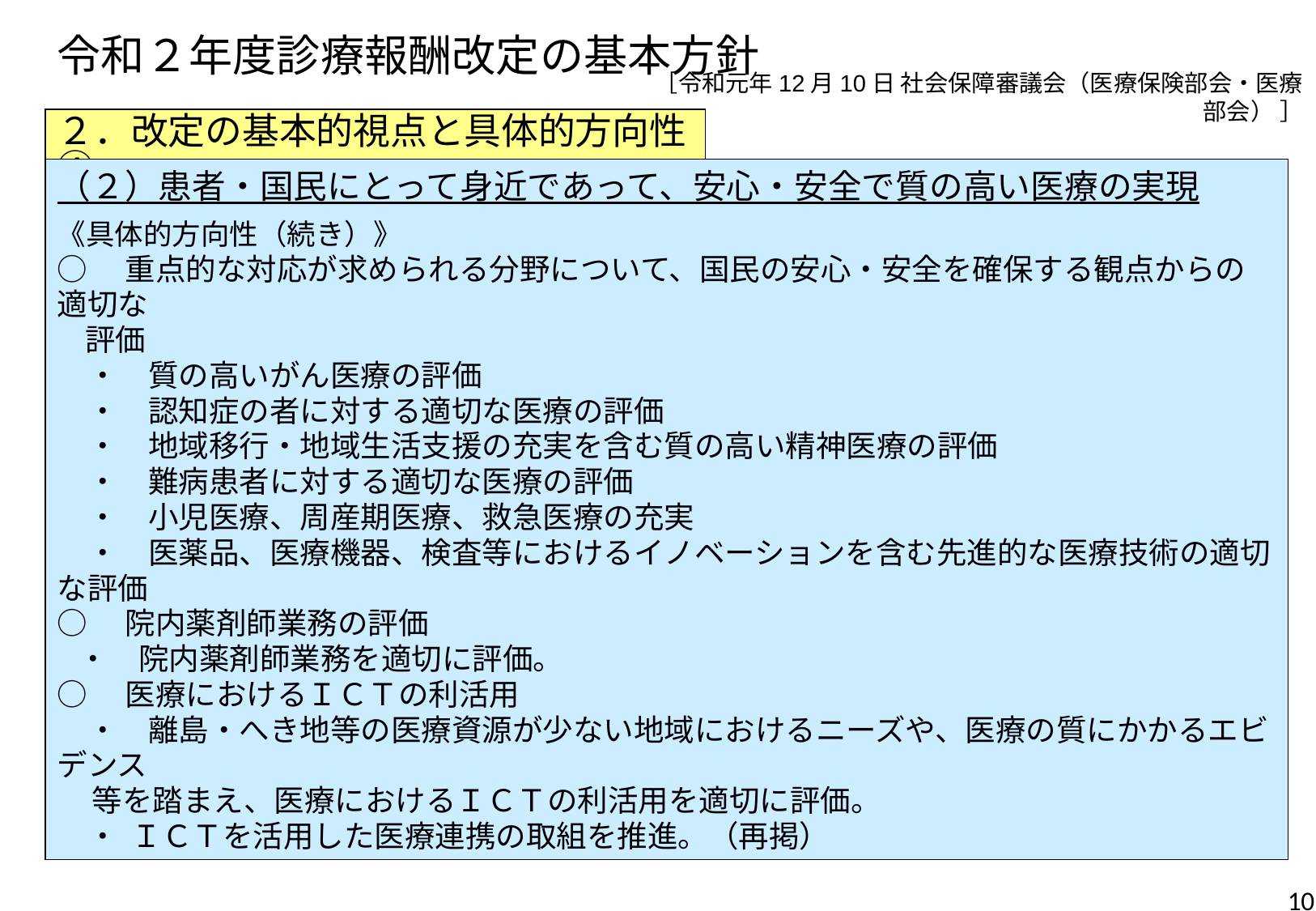

# 令和２年度診療報酬改定の基本方針
［令和元年12月10日 社会保障審議会（医療保険部会・医療部会） ］
２．改定の基本的視点と具体的方向性④
（２）患者・国民にとって身近であって、安心・安全で質の高い医療の実現
《具体的方向性（続き）》
○　重点的な対応が求められる分野について、国民の安心・安全を確保する観点からの適切な
   評価
　・　質の高いがん医療の評価
　・　認知症の者に対する適切な医療の評価
　・　地域移行・地域生活支援の充実を含む質の高い精神医療の評価
　・　難病患者に対する適切な医療の評価
　・　小児医療、周産期医療、救急医療の充実
　・　医薬品、医療機器、検査等におけるイノベーションを含む先進的な医療技術の適切な評価
○　院内薬剤師業務の評価
  ・　院内薬剤師業務を適切に評価。
○　医療におけるＩＣＴの利活用
　・　離島・へき地等の医療資源が少ない地域におけるニーズや、医療の質にかかるエビデンス
    等を踏まえ、医療におけるＩＣＴの利活用を適切に評価。
　・  ＩＣＴを活用した医療連携の取組を推進。（再掲）
10